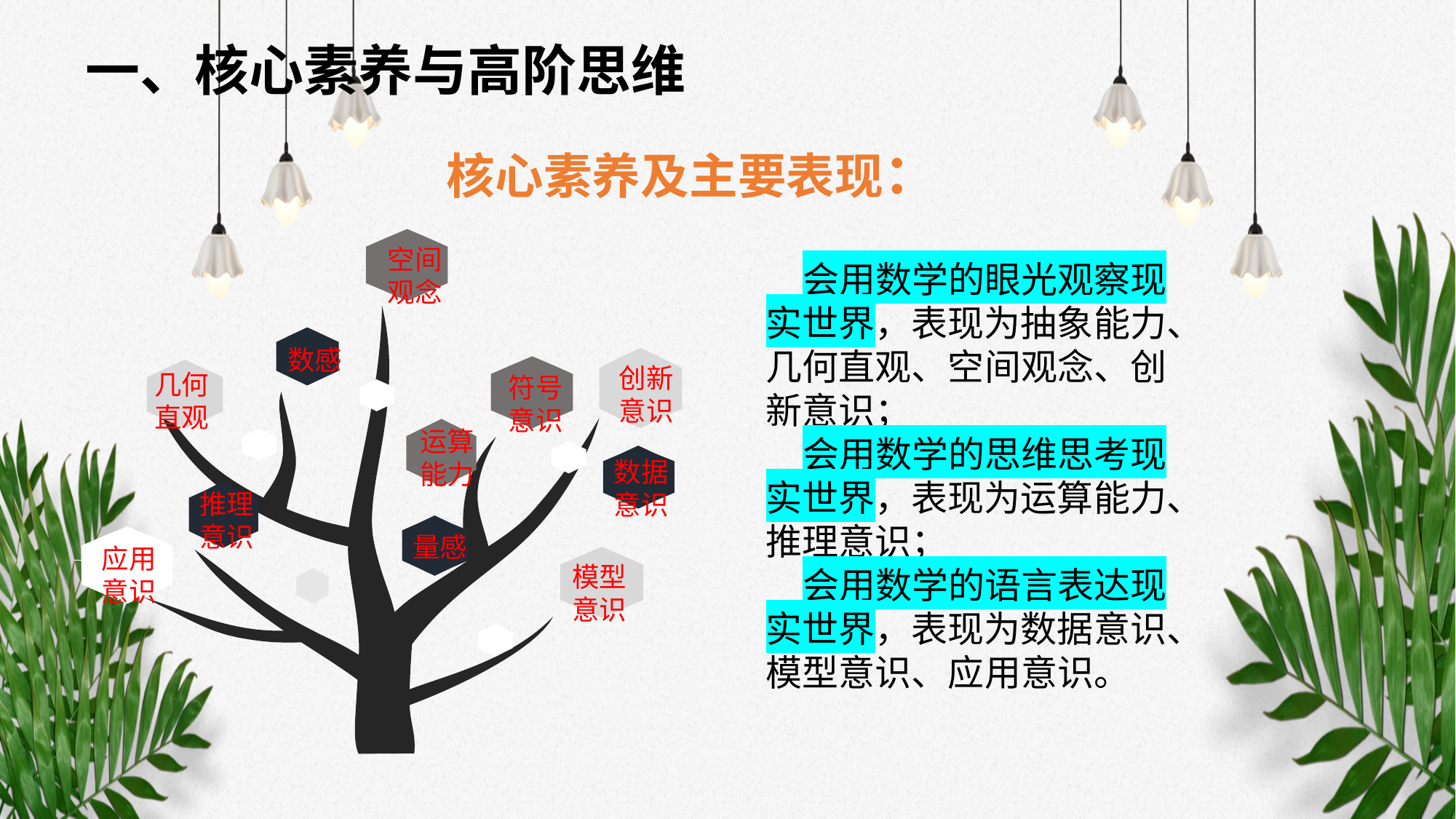

一、核心素养与高阶思维
核心素养及主要表现：

模型意识
空间观念
数感
创新意识
几何直观
符号意识
运算能力
数据意识
推理意识
量感
应用意识
会用数学的眼光观察现实世界，表现为抽象能力、几何直观、空间观念、创新意识；
会用数学的思维思考现实世界，表现为运算能力、推理意识；
会用数学的语言表达现实世界，表现为数据意识、模型意识、应用意识。